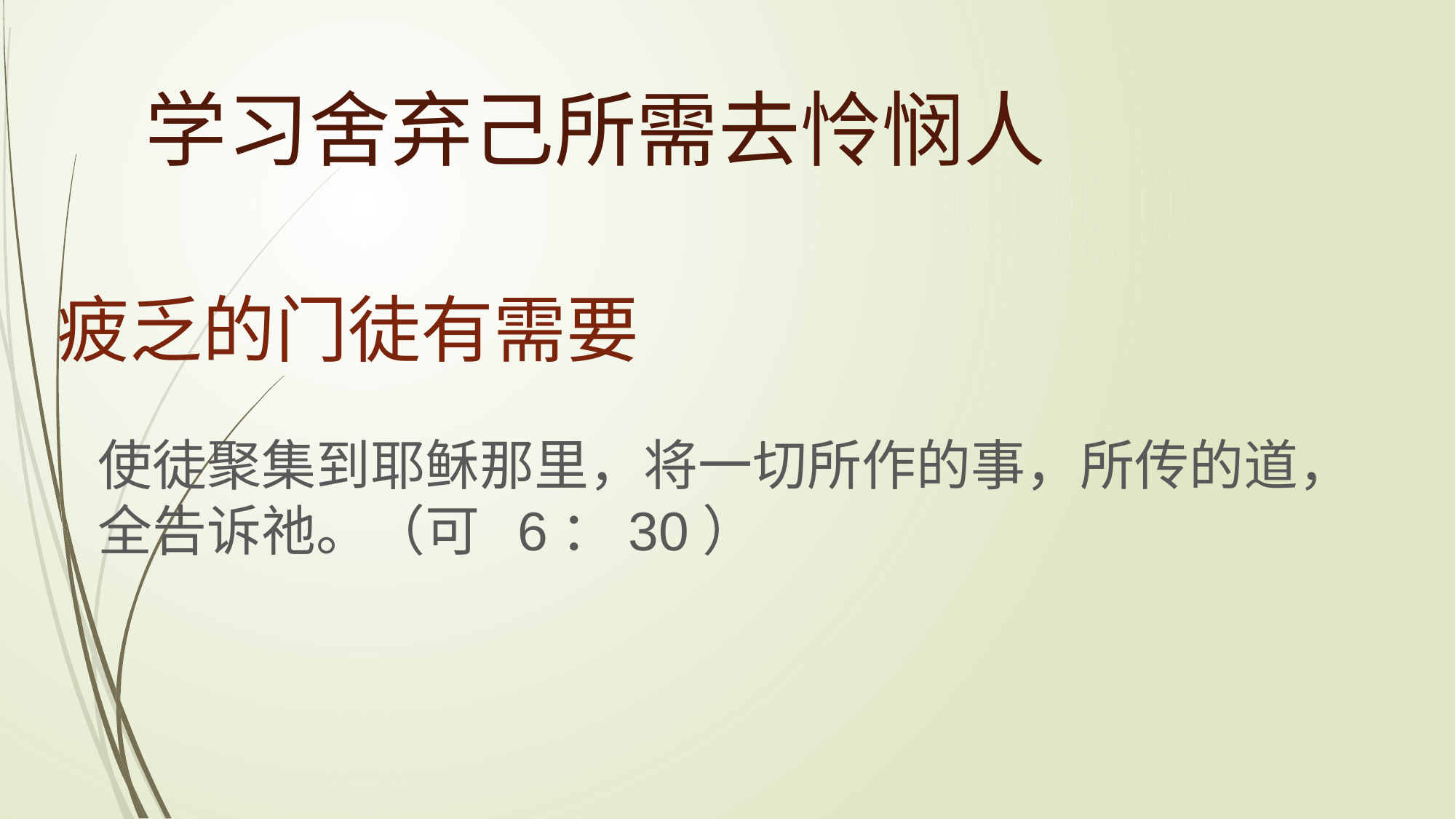

# 学习舍弃己所需去怜悯人
疲乏的门徒有需要

使徒聚集到耶稣那里，将一切所作的事，所传的道，全告诉祂。（可  6：30）